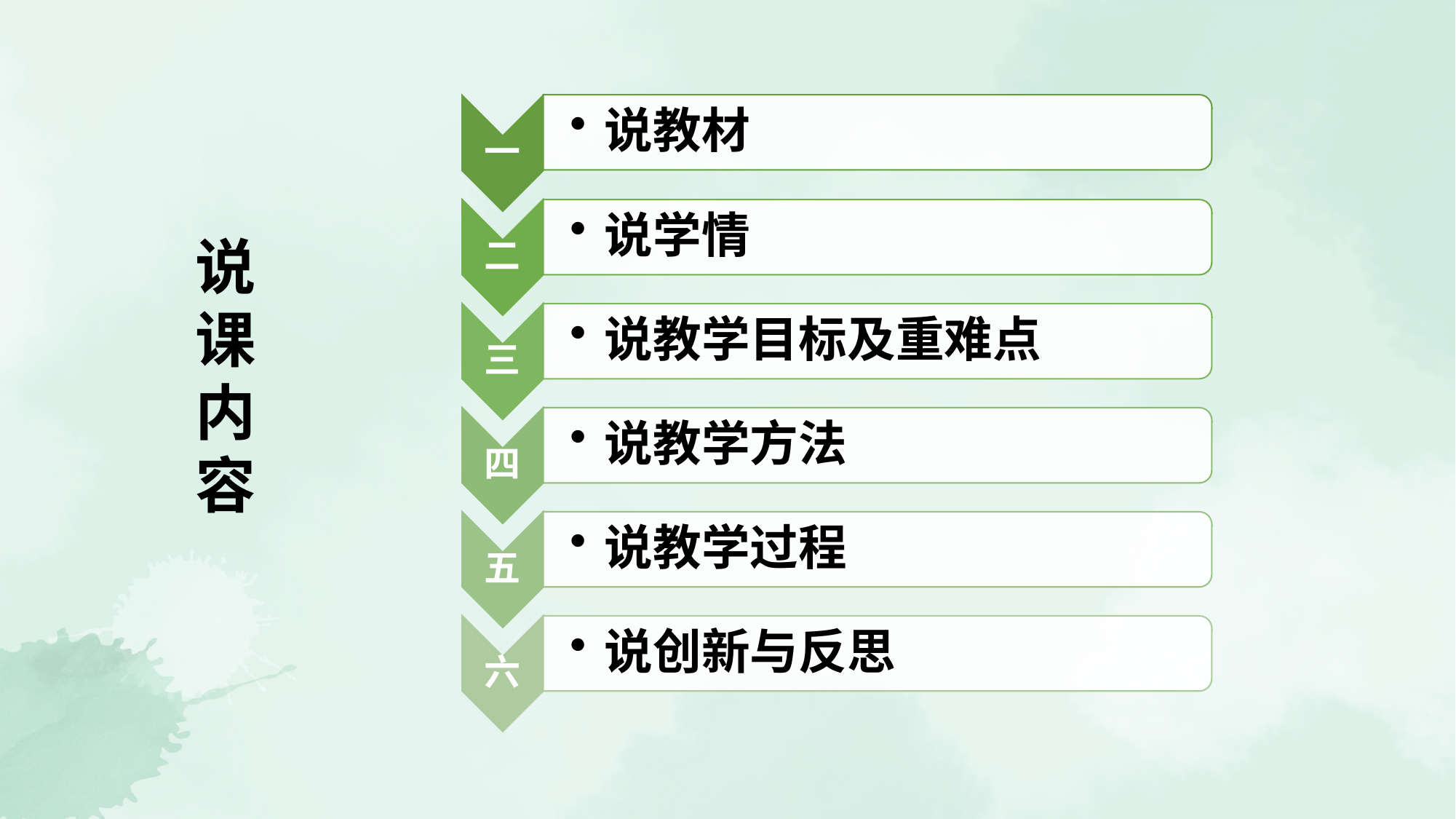

一
说教材
二
说学情
三
说教学目标及重难点
四
说教学方法
五
说教学过程
六
说创新与反思
说课内容